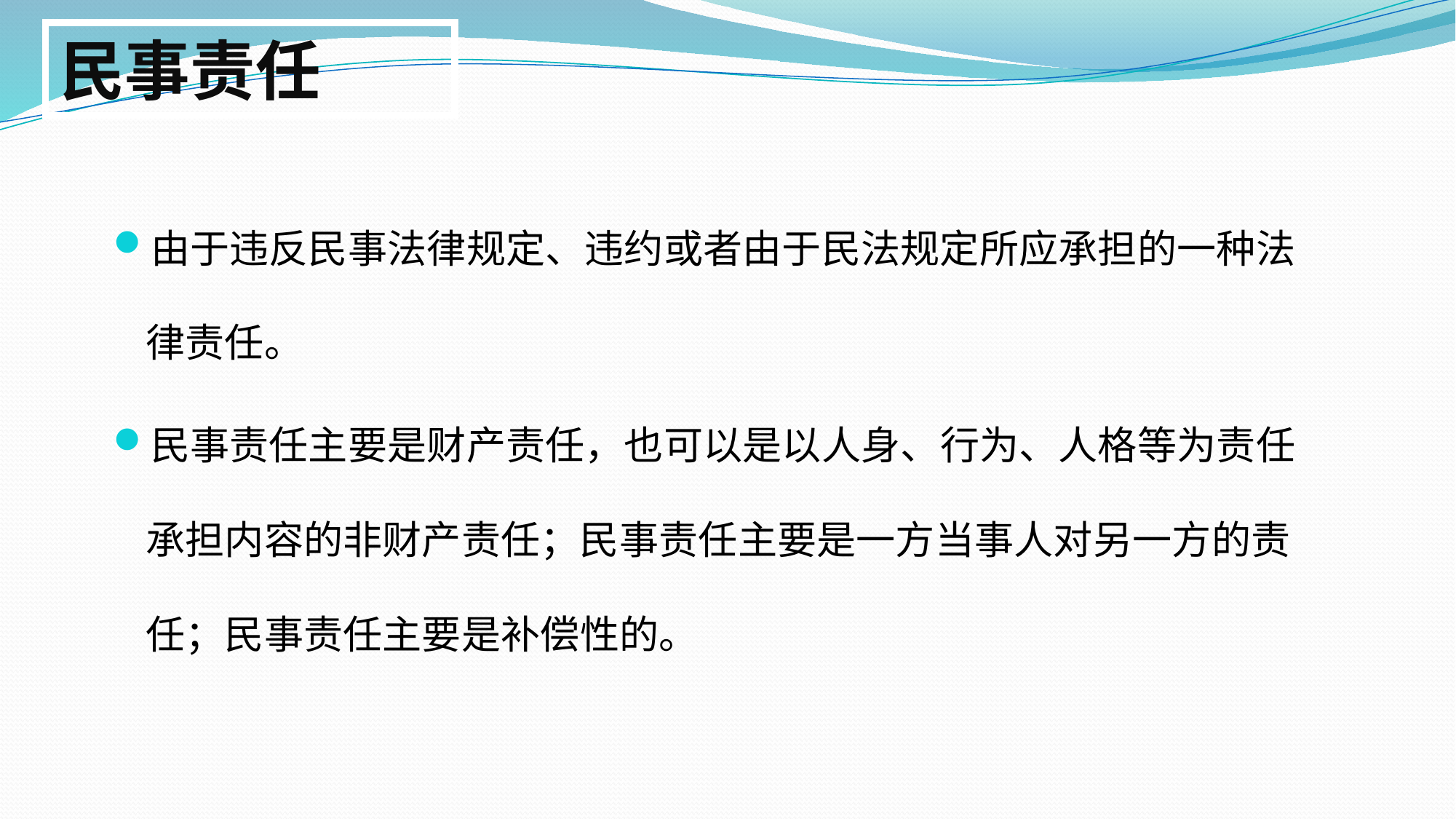

民事责任
由于违反民事法律规定、违约或者由于民法规定所应承担的一种法律责任。
民事责任主要是财产责任，也可以是以人身、行为、人格等为责任承担内容的非财产责任；民事责任主要是一方当事人对另一方的责任；民事责任主要是补偿性的。